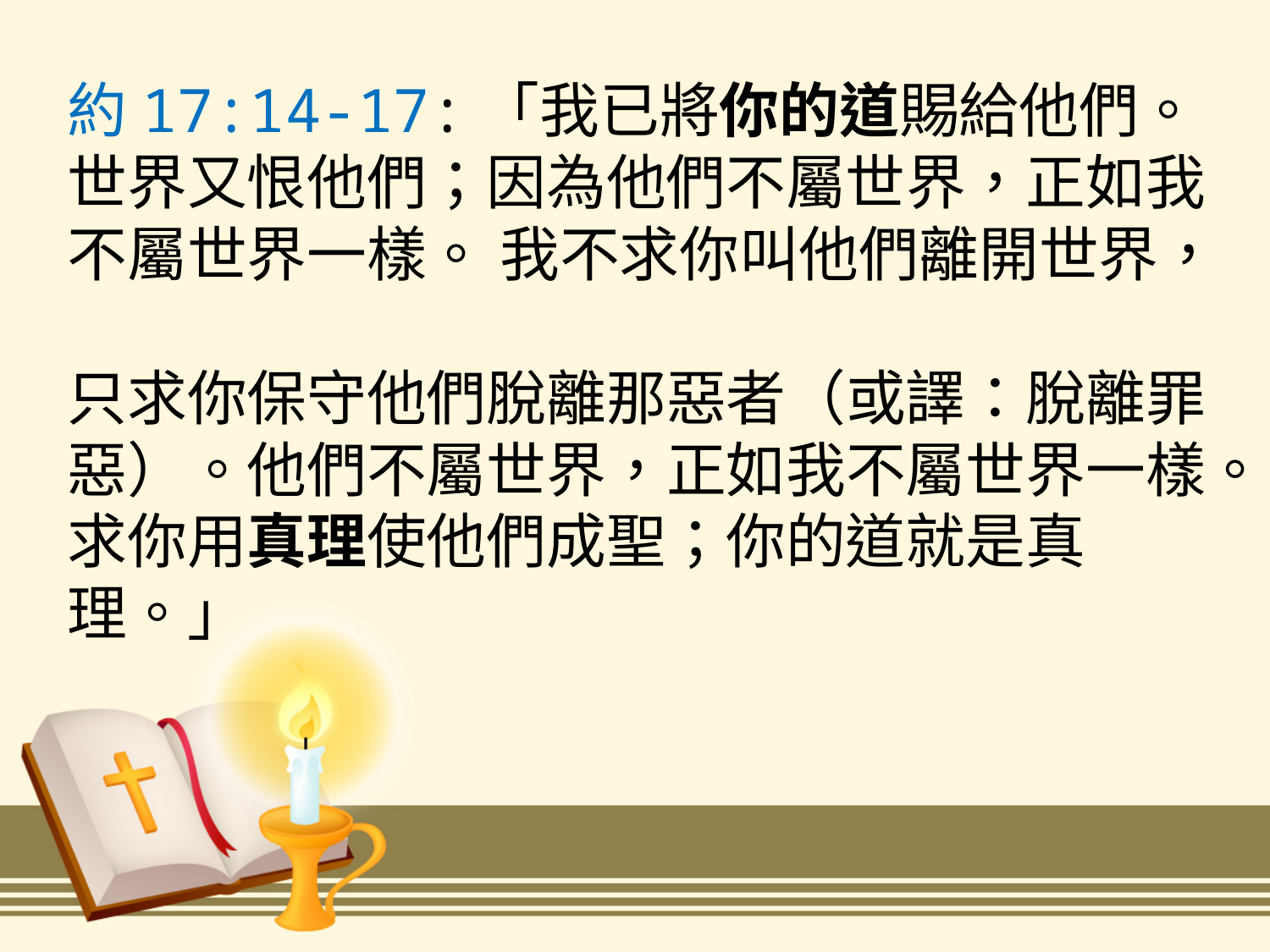

約17:14-17:「我已將你的道賜給他們。世界又恨他們；因為他們不屬世界，正如我不屬世界一樣。 我不求你叫他們離開世界，
只求你保守他們脫離那惡者（或譯：脫離罪惡）。他們不屬世界，正如我不屬世界一樣。求你用真理使他們成聖；你的道就是真理。」